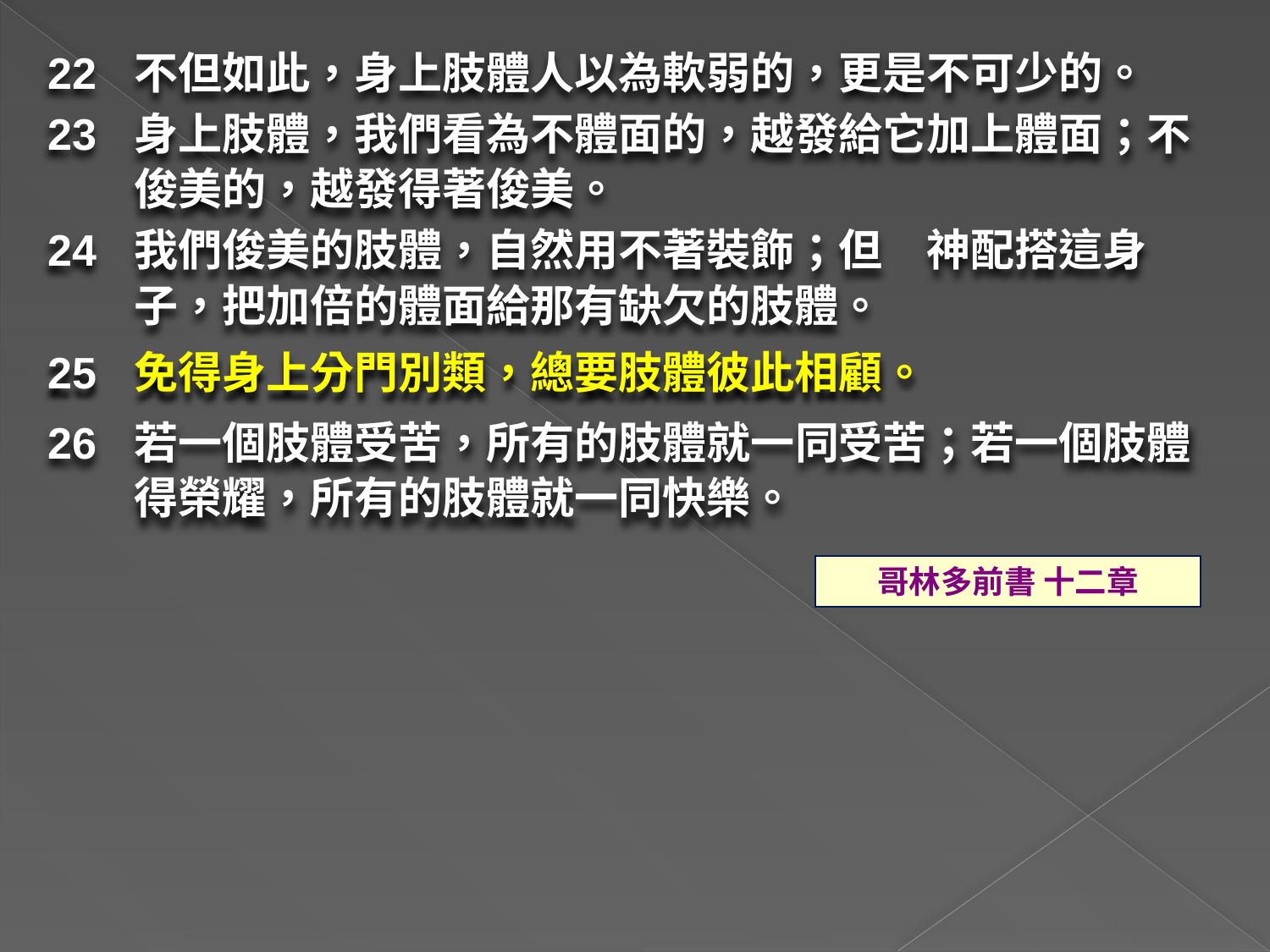

22	不但如此，身上肢體人以為軟弱的，更是不可少的。
23	身上肢體，我們看為不體面的，越發給它加上體面；不俊美的，越發得著俊美。
24	我們俊美的肢體，自然用不著裝飾；但　神配搭這身子，把加倍的體面給那有缺欠的肢體。
25	免得身上分門別類，總要肢體彼此相顧。
26	若一個肢體受苦，所有的肢體就一同受苦；若一個肢體得榮耀，所有的肢體就一同快樂。
哥林多前書 十二章